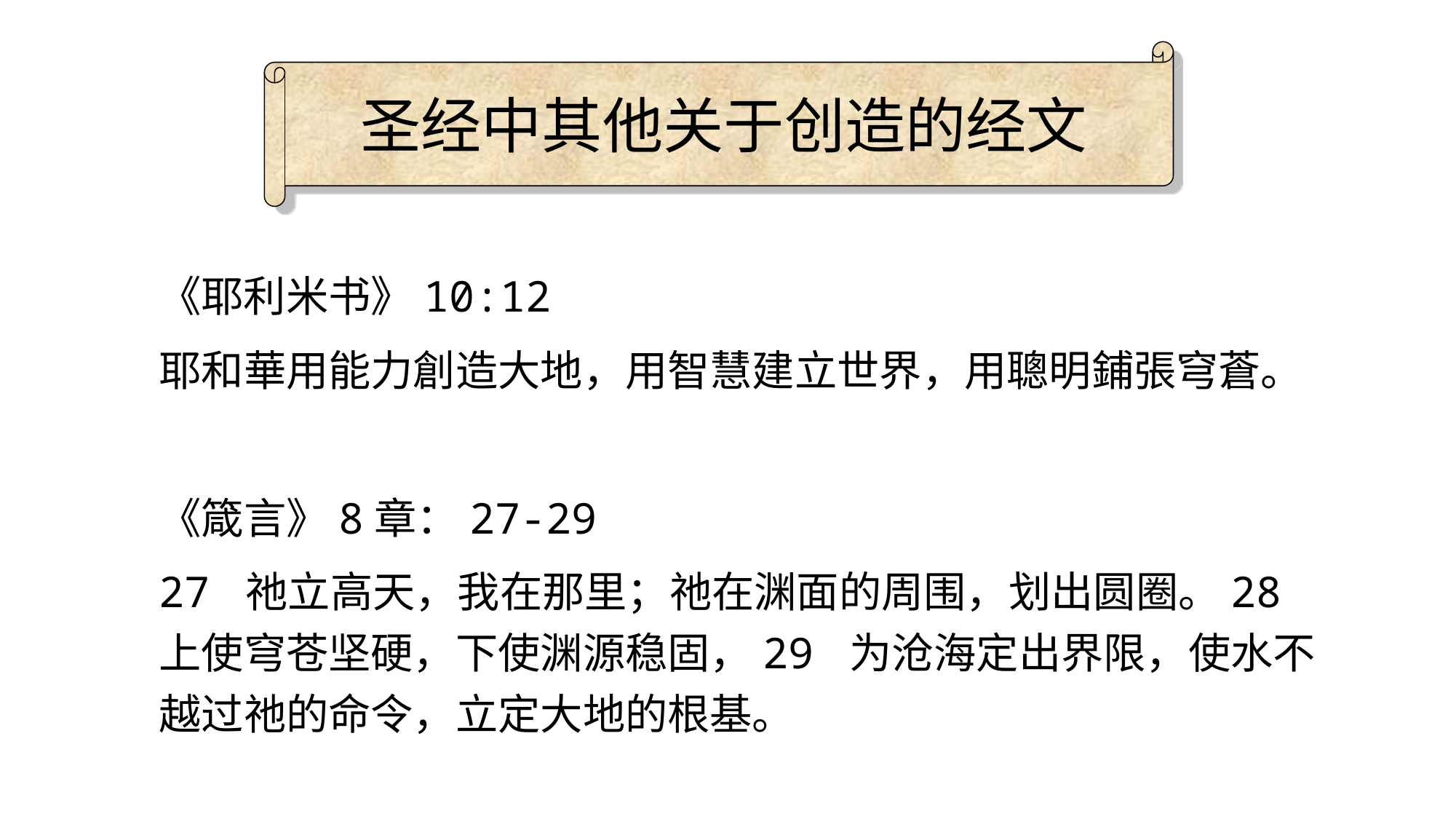

圣经中其他关于创造的经文
《耶利米书》10:12
耶和華用能力創造大地，用智慧建立世界，用聰明鋪張穹蒼。

《箴言》8章：27-29
27 祂立高天，我在那里；祂在渊面的周围，划出圆圈。28 上使穹苍坚硬，下使渊源稳固，29 为沧海定出界限，使水不越过祂的命令，立定大地的根基。